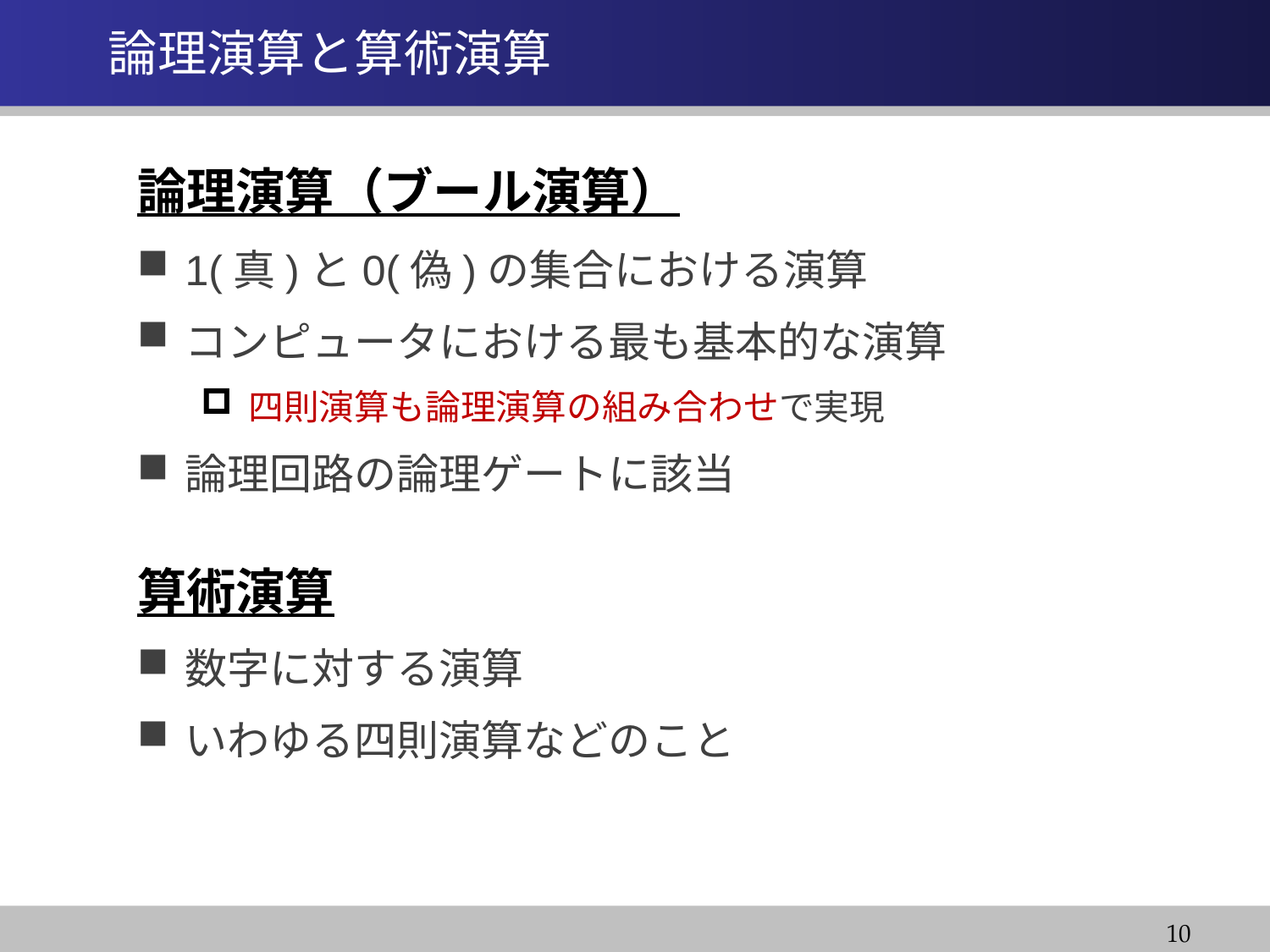

# 論理演算と算術演算
論理演算（ブール演算）
1(真)と0(偽)の集合における演算
コンピュータにおける最も基本的な演算
四則演算も論理演算の組み合わせで実現
論理回路の論理ゲートに該当
算術演算
数字に対する演算
いわゆる四則演算などのこと
10